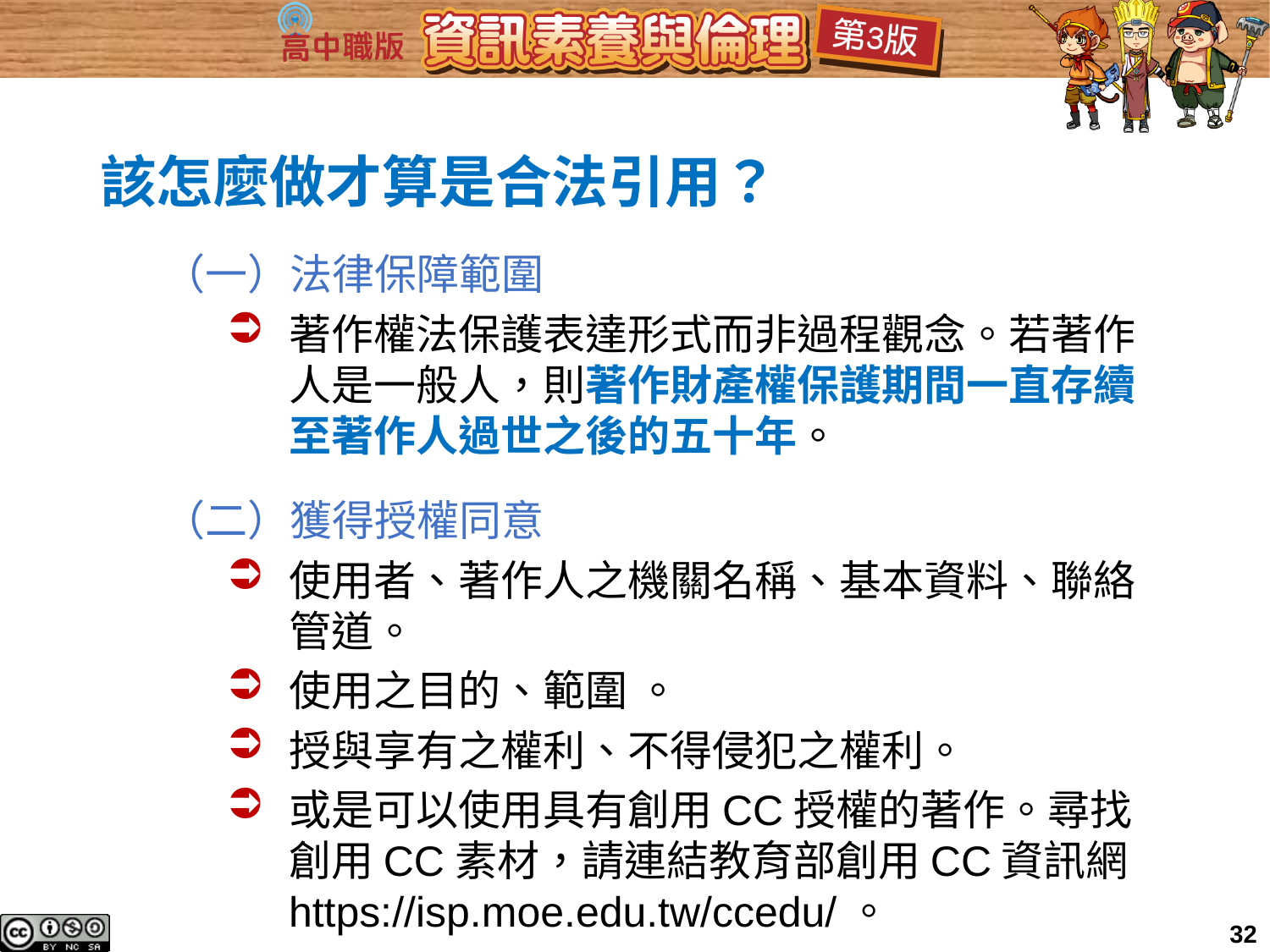

該怎麼做才算是合法引用？
（一）法律保障範圍
著作權法保護表達形式而非過程觀念。若著作人是一般人，則著作財產權保護期間一直存續至著作人過世之後的五十年。
（二）獲得授權同意
使用者、著作人之機關名稱、基本資料、聯絡管道。
使用之目的、範圍 。
授與享有之權利、不得侵犯之權利。
或是可以使用具有創用CC授權的著作。尋找創用CC素材，請連結教育部創用CC資訊網https://isp.moe.edu.tw/ccedu/。
32